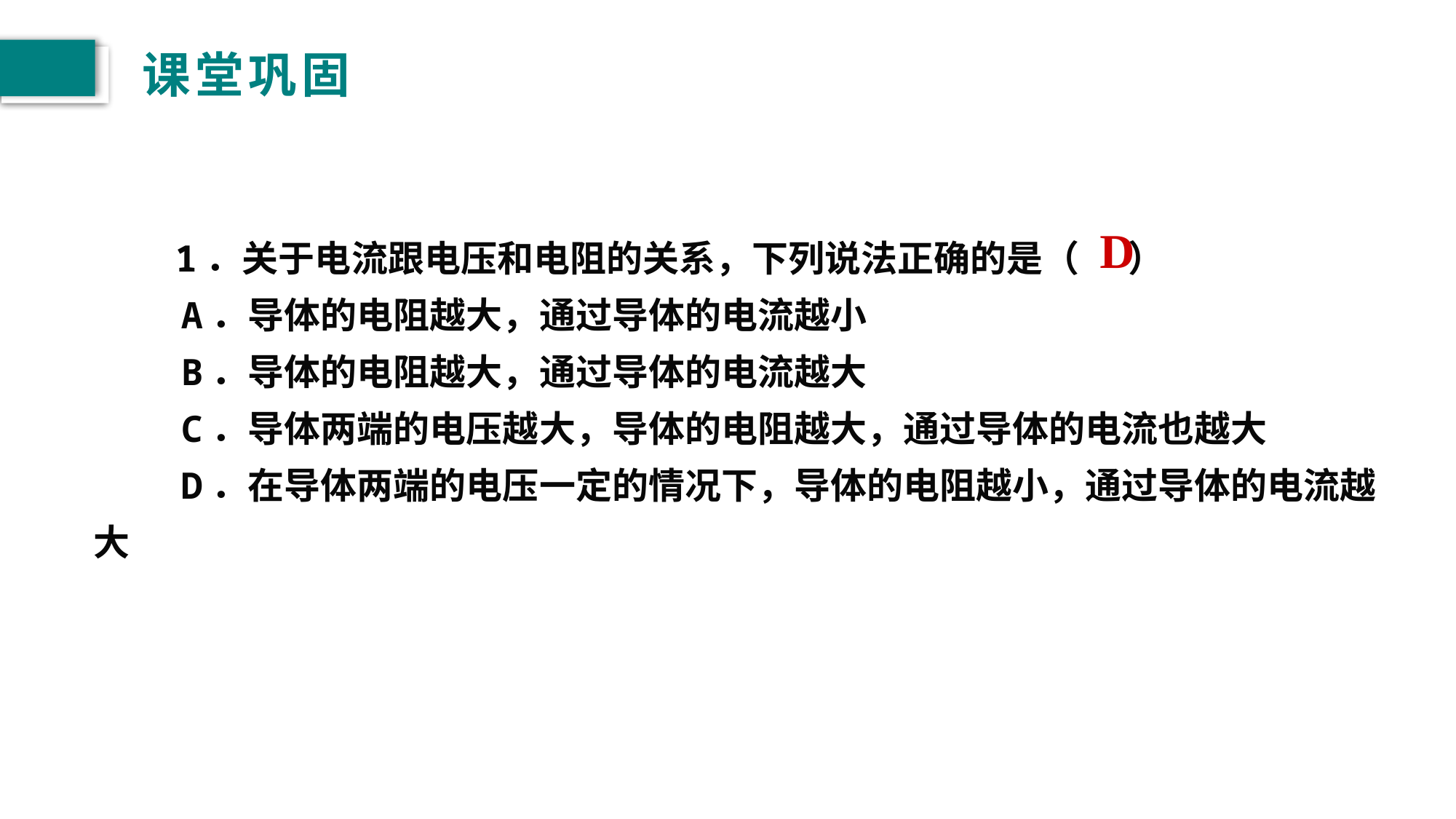

# 课堂巩固
D
　　1．关于电流跟电压和电阻的关系，下列说法正确的是（      ）
    A．导体的电阻越大，通过导体的电流越小
    B．导体的电阻越大，通过导体的电流越大
    C．导体两端的电压越大，导体的电阻越大，通过导体的电流也越大
    D．在导体两端的电压一定的情况下，导体的电阻越小，通过导体的电流越大